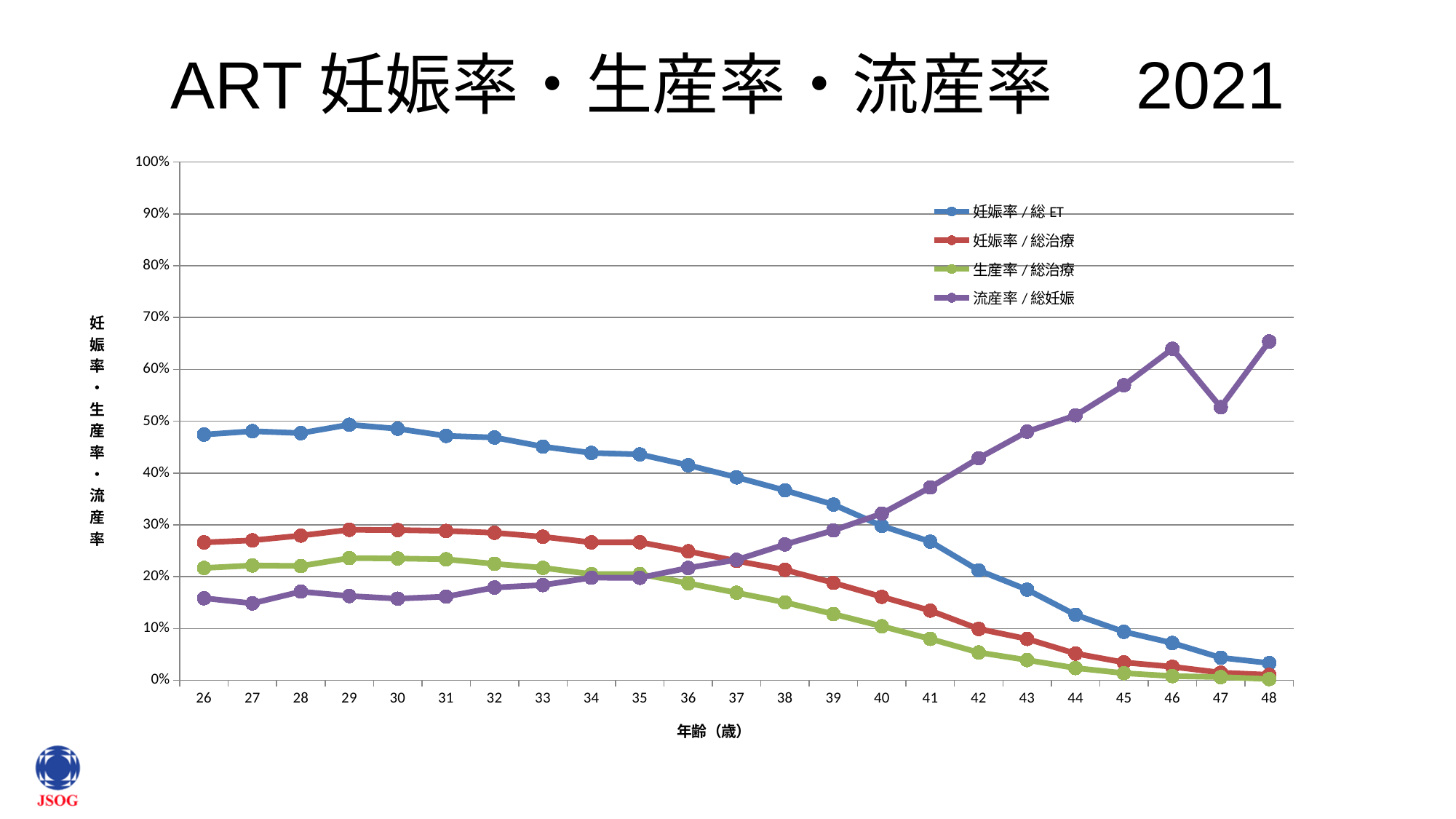

# ART妊娠率・生産率・流産率　2021

### Chart

| Category | 妊娠率/総ET | 妊娠率/総治療 | 生産率/総治療 | 流産率/総妊娠 |
|---|---|---|---|---|
| 26 | 0.47420333839150225 | 0.2661839863713799 | 0.2167802385008518 | 0.1584 |
| 27 | 0.4807133969307341 | 0.27010020974131904 | 0.22162666045210908 | 0.14840379637618636 |
| 28 | 0.47701711491442544 | 0.2792728313770398 | 0.22058402519324363 | 0.17119425935417734 |
| 29 | 0.4932610124917817 | 0.2904287235072099 | 0.23584631762314914 | 0.16261246251249584 |
| 30 | 0.4854198383885701 | 0.2899818105498811 | 0.23513362249895062 | 0.15753920386007236 |
| 31 | 0.47169992325402915 | 0.2882687459693967 | 0.23351116843524652 | 0.16148057758796014 |
| 32 | 0.46858958689806895 | 0.2846747846747847 | 0.22487872487872487 | 0.17909928708050774 |
| 33 | 0.45095956377027124 | 0.2770381971634908 | 0.2170886626642304 | 0.18388819095477388 |
| 34 | 0.43879794771561204 | 0.2662417077419116 | 0.20494385353741246 | 0.19793986636971048 |
| 35 | 0.43596655297612497 | 0.2663776007529159 | 0.20516957413196196 | 0.19785488958990535 |
| 36 | 0.41510602073982356 | 0.24890181278228052 | 0.18731052403637938 | 0.21687795177728064 |
| 37 | 0.39172165566886624 | 0.23039604833730265 | 0.16897474346534944 | 0.23251659009698825 |
| 38 | 0.3665647103804244 | 0.21312659775480716 | 0.1503834611537179 | 0.2621903520208605 |
| 39 | 0.3391395306530835 | 0.18816078322525295 | 0.12782922459690646 | 0.2893925170980287 |
| 40 | 0.29796532117851604 | 0.16103718000812678 | 0.10427671678179602 | 0.32171581769436997 |
| 41 | 0.26769246710185474 | 0.1345467801994636 | 0.07986355232664115 | 0.37236307335010643 |
| 42 | 0.21216883700044903 | 0.0991345397324941 | 0.053632310516653556 | 0.42857142857142855 |
| 43 | 0.17497403946002077 | 0.07983890073442312 | 0.03909026297085998 | 0.4798643493005511 |
| 44 | 0.12633556416578606 | 0.051606714628297364 | 0.023597122302158272 | 0.5111524163568774 |
| 45 | 0.0936046511627907 | 0.03450246446174727 | 0.013715265376098292 | 0.5693581780538303 |
| 46 | 0.07193778353856124 | 0.026148409893992933 | 0.00812720848056537 | 0.6396396396396397 |
| 47 | 0.043606364172068354 | 0.014764565043894652 | 0.006185155626496409 | 0.527027027027027 |
| 48 | 0.03324808184143223 | 0.010543390105433901 | 0.0024330900243309003 | 0.6538461538461539 |